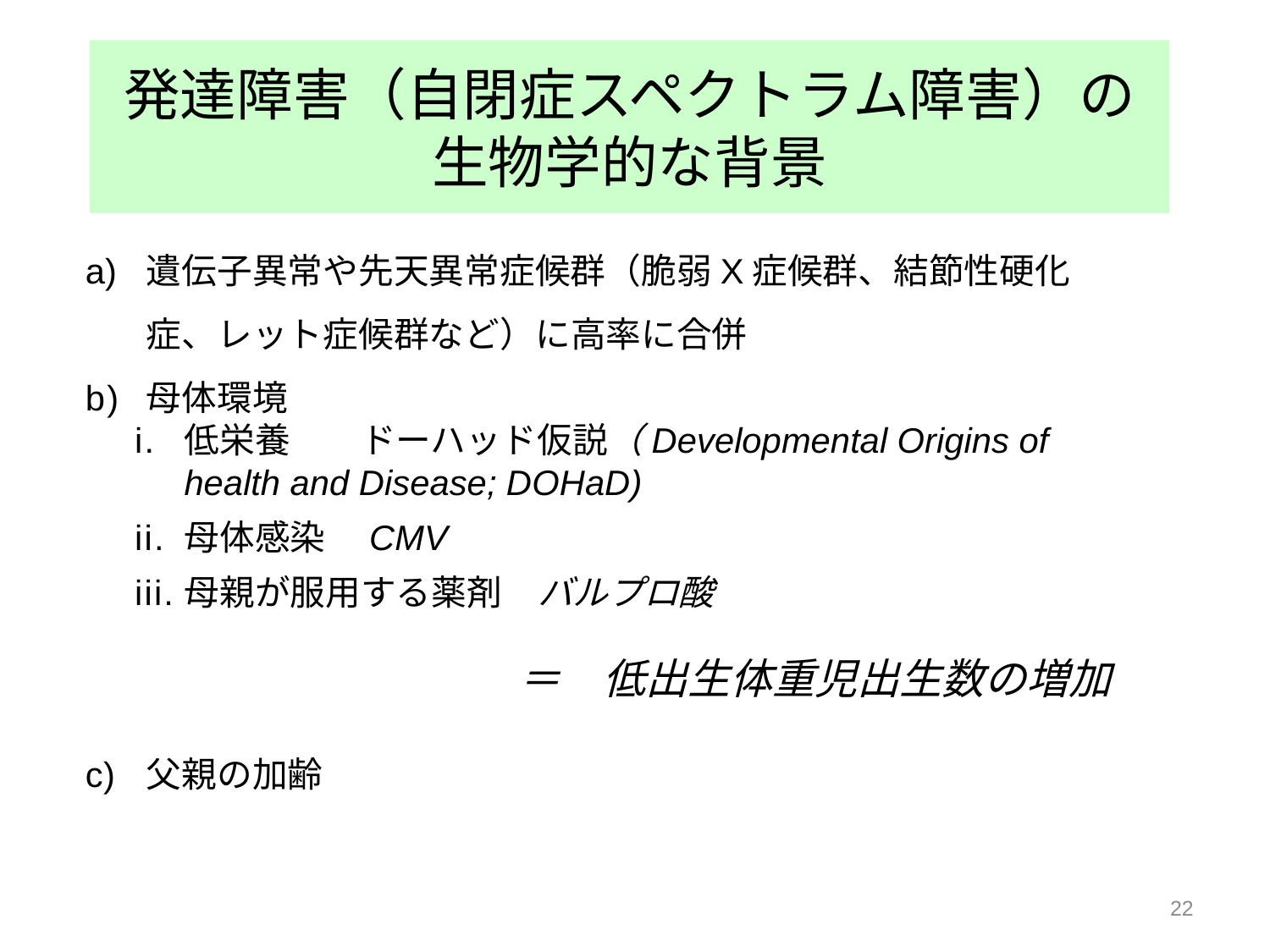

発達障害（自閉症スペクトラム障害）の
生物学的な背景
遺伝子異常や先天異常症候群（脆弱X症候群、結節性硬化症、レット症候群など）に高率に合併
母体環境
低栄養　　ドーハッド仮説（Developmental Origins of health and Disease; DOHaD)
母体感染　CMV
母親が服用する薬剤　バルプロ酸

父親の加齢
＝　低出生体重児出生数の増加
22